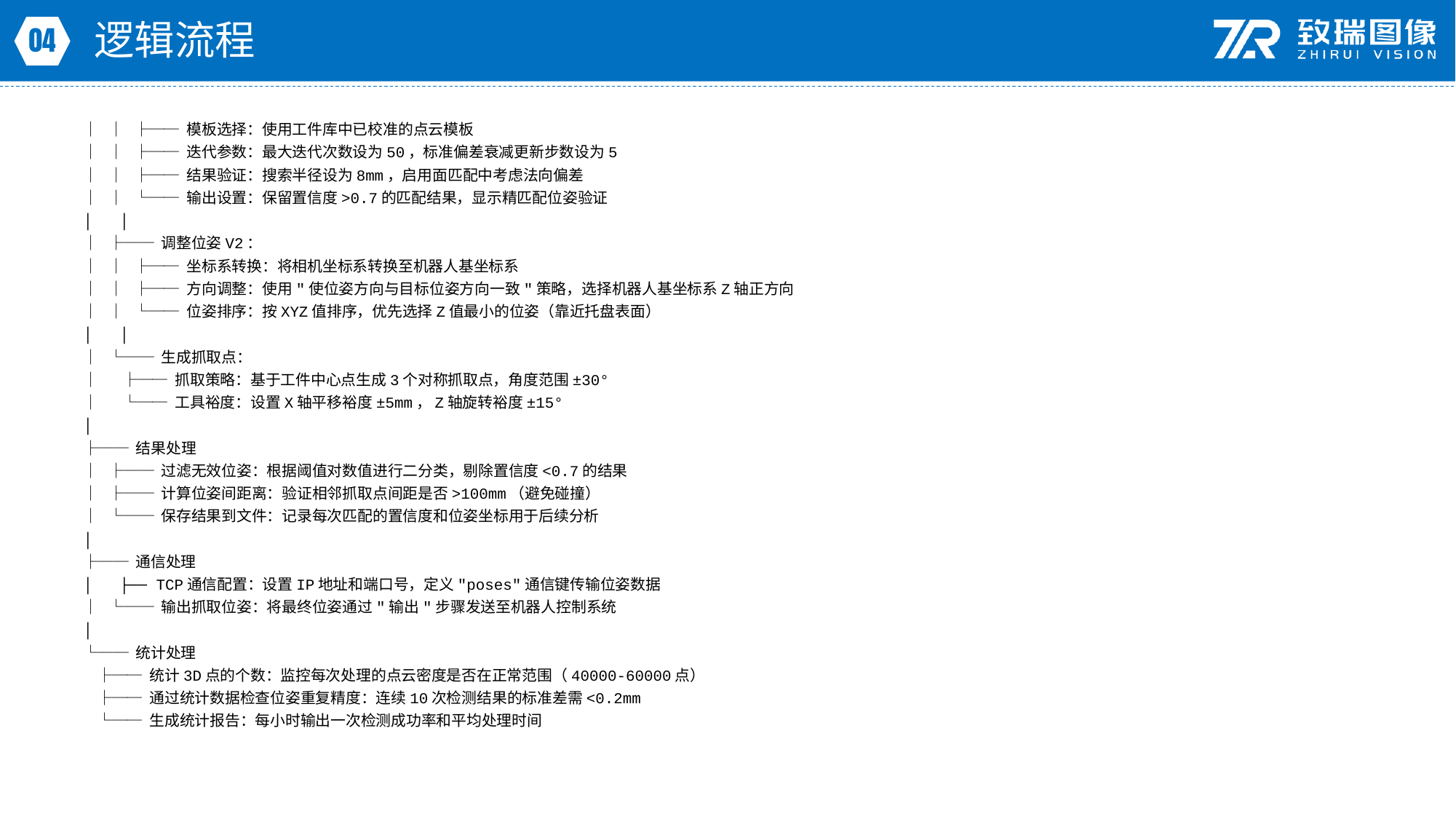

逻辑流程
04

│   │   ├── 模板选择：使用工件库中已校准的点云模板
│   │   ├── 迭代参数：最大迭代次数设为50，标准偏差衰减更新步数设为5
│   │   ├── 结果验证：搜索半径设为8mm，启用面匹配中考虑法向偏差
│   │   └── 输出设置：保留置信度>0.7的匹配结果，显示精匹配位姿验证
│   │
│   ├── 调整位姿V2：
│   │   ├── 坐标系转换：将相机坐标系转换至机器人基坐标系
│   │   ├── 方向调整：使用"使位姿方向与目标位姿方向一致"策略，选择机器人基坐标系Z轴正方向
│   │   └── 位姿排序：按XYZ值排序，优先选择Z值最小的位姿（靠近托盘表面）
│   │
│   └── 生成抓取点：
│       ├── 抓取策略：基于工件中心点生成3个对称抓取点，角度范围±30°
│       └── 工具裕度：设置X轴平移裕度±5mm，Z轴旋转裕度±15°
│
├── 结果处理
│   ├── 过滤无效位姿：根据阈值对数值进行二分类，剔除置信度<0.7的结果
│   ├── 计算位姿间距离：验证相邻抓取点间距是否>100mm（避免碰撞）
│   └── 保存结果到文件：记录每次匹配的置信度和位姿坐标用于后续分析
│
├── 通信处理
│   ├── TCP通信配置：设置IP地址和端口号，定义"poses"通信键传输位姿数据
│   └── 输出抓取位姿：将最终位姿通过"输出"步骤发送至机器人控制系统
│
└── 统计处理
    ├── 统计3D点的个数：监控每次处理的点云密度是否在正常范围（40000-60000点）
    ├── 通过统计数据检查位姿重复精度：连续10次检测结果的标准差需<0.2mm
    └── 生成统计报告：每小时输出一次检测成功率和平均处理时间